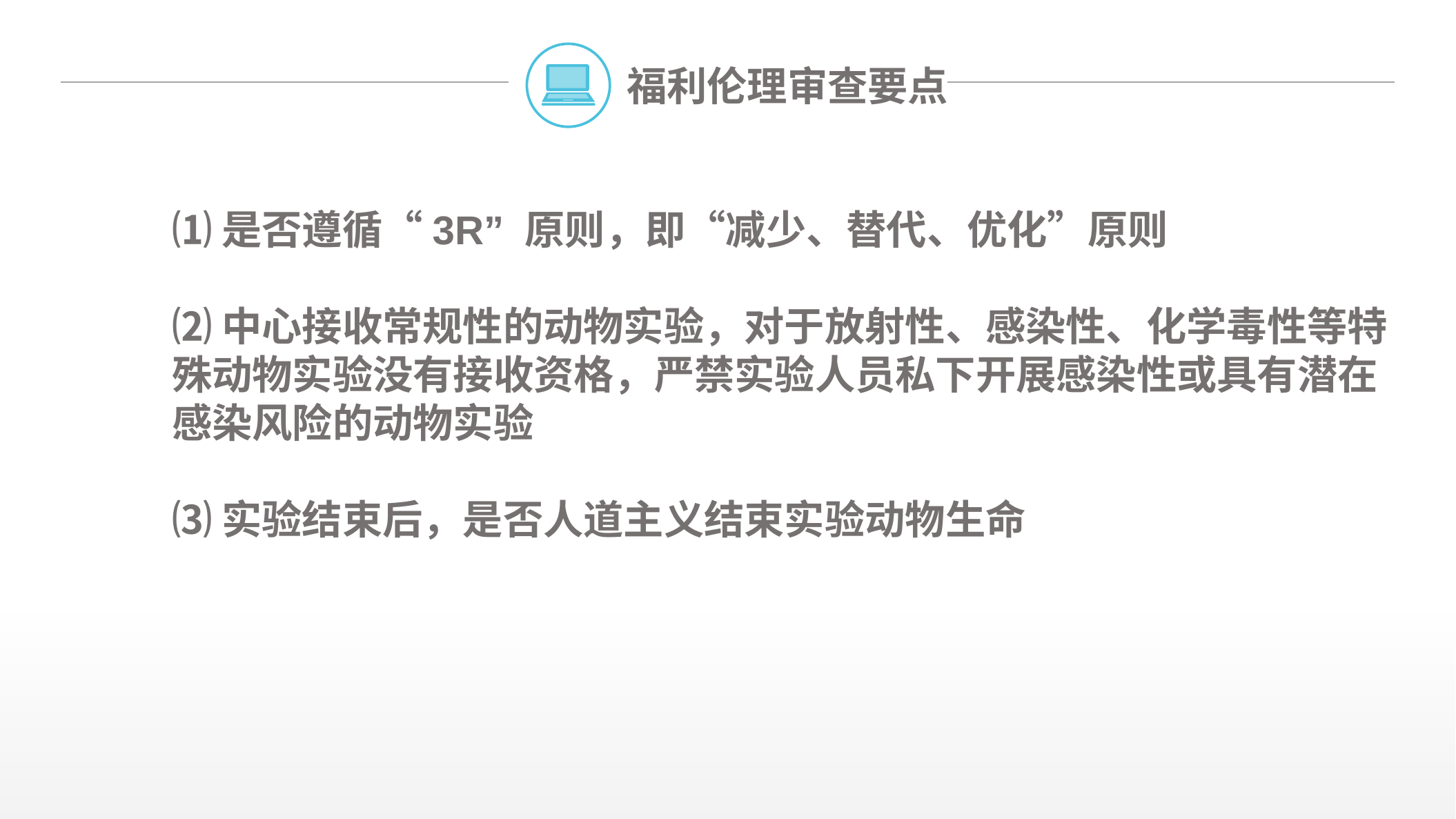

福利伦理审查要点
⑴是否遵循“3R” 原则，即“减少、替代、优化”原则

⑵中心接收常规性的动物实验，对于放射性、感染性、化学毒性等特殊动物实验没有接收资格，严禁实验人员私下开展感染性或具有潜在感染风险的动物实验

⑶实验结束后，是否人道主义结束实验动物生命